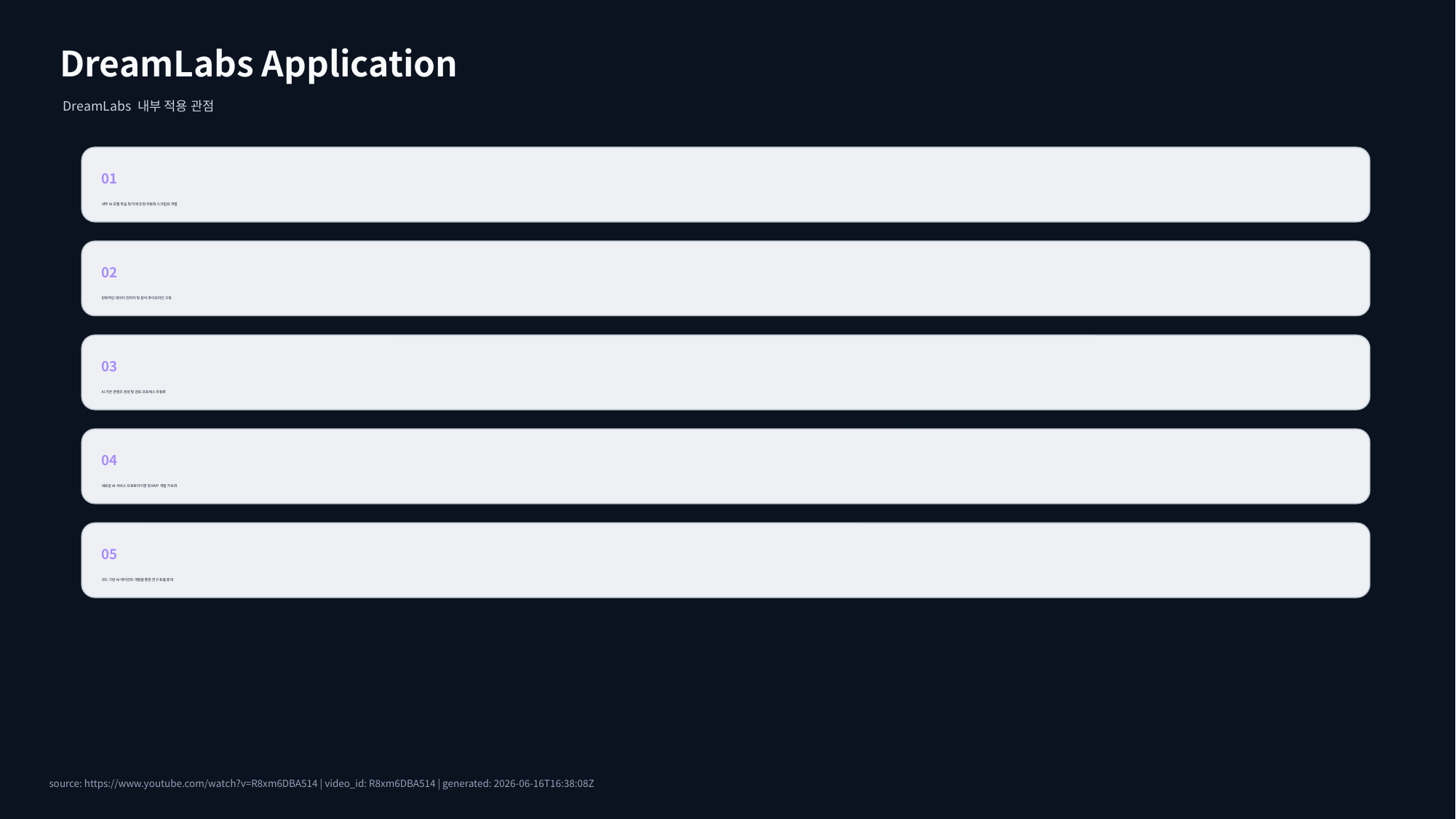

DreamLabs Application
DreamLabs 내부 적용 관점

01
내부 AI 모델 학습 및 미세 조정 자동화 스크립트 개발

02
반복적인 데이터 전처리 및 분석 파이프라인 구축

03
AI 기반 콘텐츠 생성 및 검토 프로세스 자동화

04
새로운 AI 서비스 프로토타이핑 및 MVP 개발 가속화

05
코드 기반 AI 에이전트 개발을 통한 연구 효율 증대
source: https://www.youtube.com/watch?v=R8xm6DBA514 | video_id: R8xm6DBA514 | generated: 2026-06-16T16:38:08Z